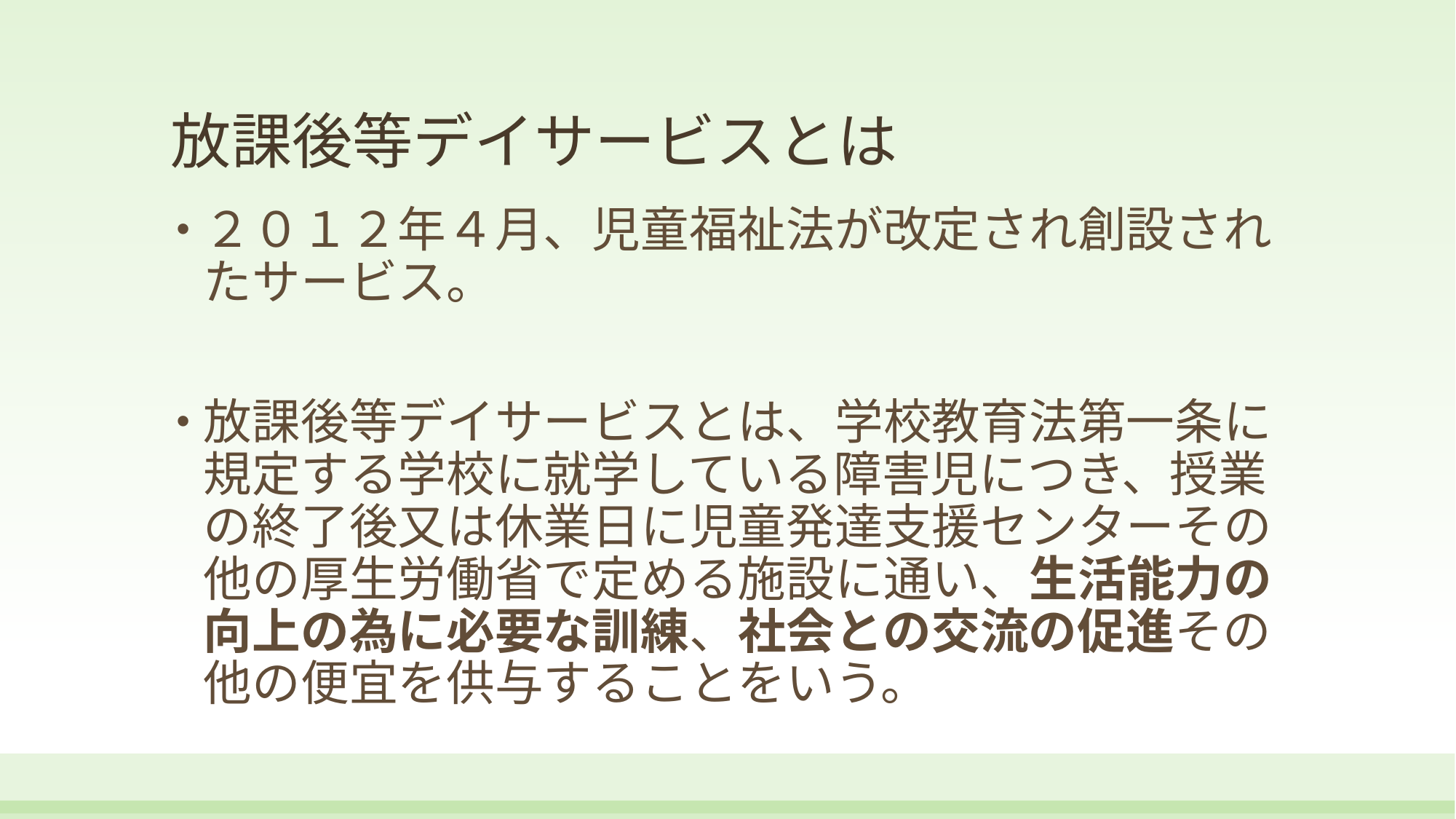

# 放課後等デイサービスとは
２０１２年４月、児童福祉法が改定され創設されたサービス。

放課後等デイサービスとは、学校教育法第一条に規定する学校に就学している障害児につき、授業の終了後又は休業日に児童発達支援センターその他の厚生労働省で定める施設に通い、生活能力の向上の為に必要な訓練、社会との交流の促進その他の便宜を供与することをいう。